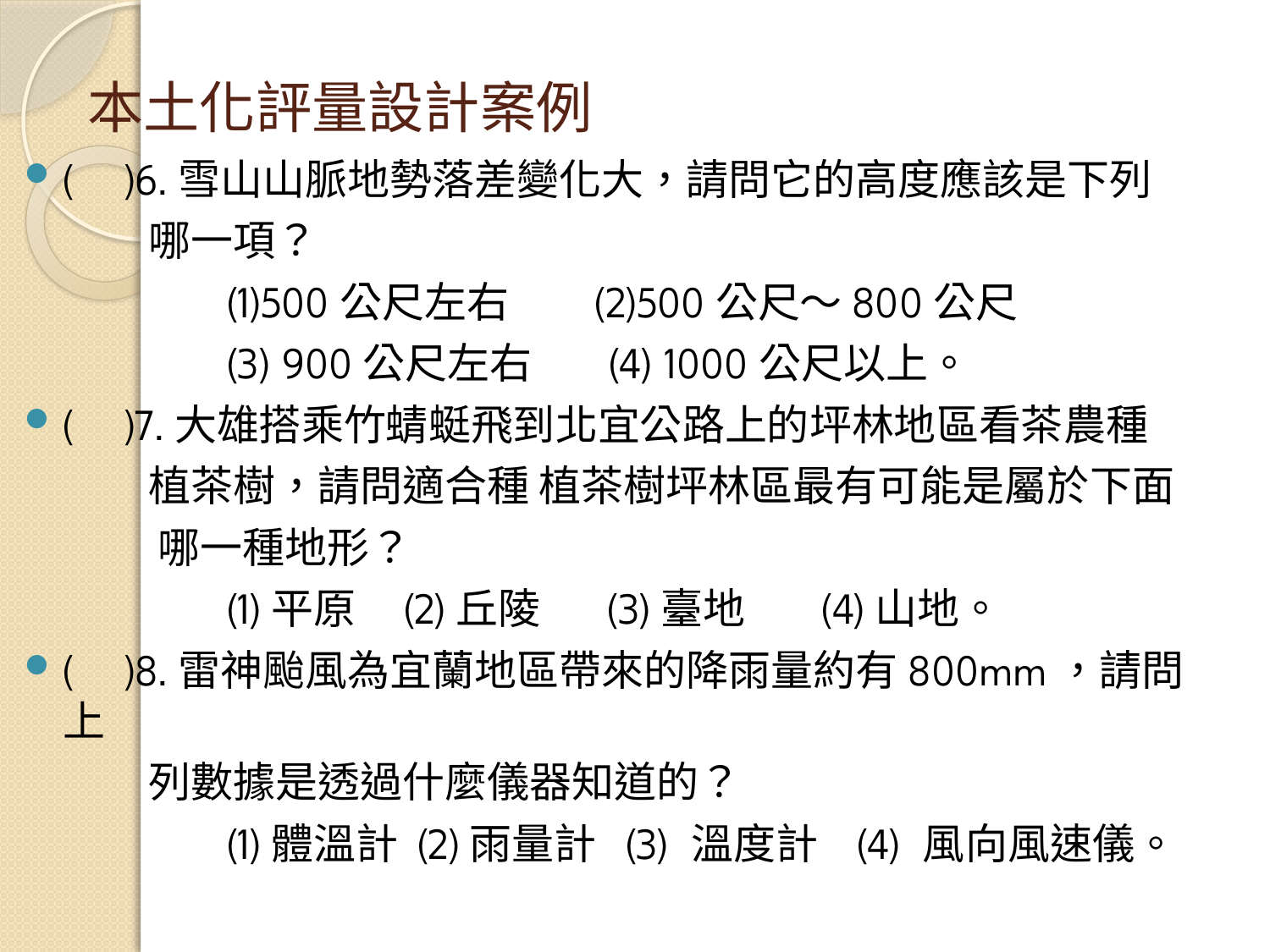

# 本土化評量設計案例
(    )6.雪山山脈地勢落差變化大，請問它的高度應該是下列
            哪一項？
                (1)500公尺左右        (2)500公尺～800公尺
                (3) 900公尺左右       (4) 1000公尺以上。
(    )7.大雄搭乘竹蜻蜓飛到北宜公路上的坪林地區看茶農種
            植茶樹，請問適合種 植茶樹坪林區最有可能是屬於下面
             哪一種地形？
                (1)平原    (2)丘陵      (3)臺地       (4)山地。
(    )8.雷神颱風為宜蘭地區帶來的降雨量約有800mm，請問上
            列數據是透過什麼儀器知道的？
                (1)體溫計 (2)雨量計  (3) 溫度計   (4) 風向風速儀。